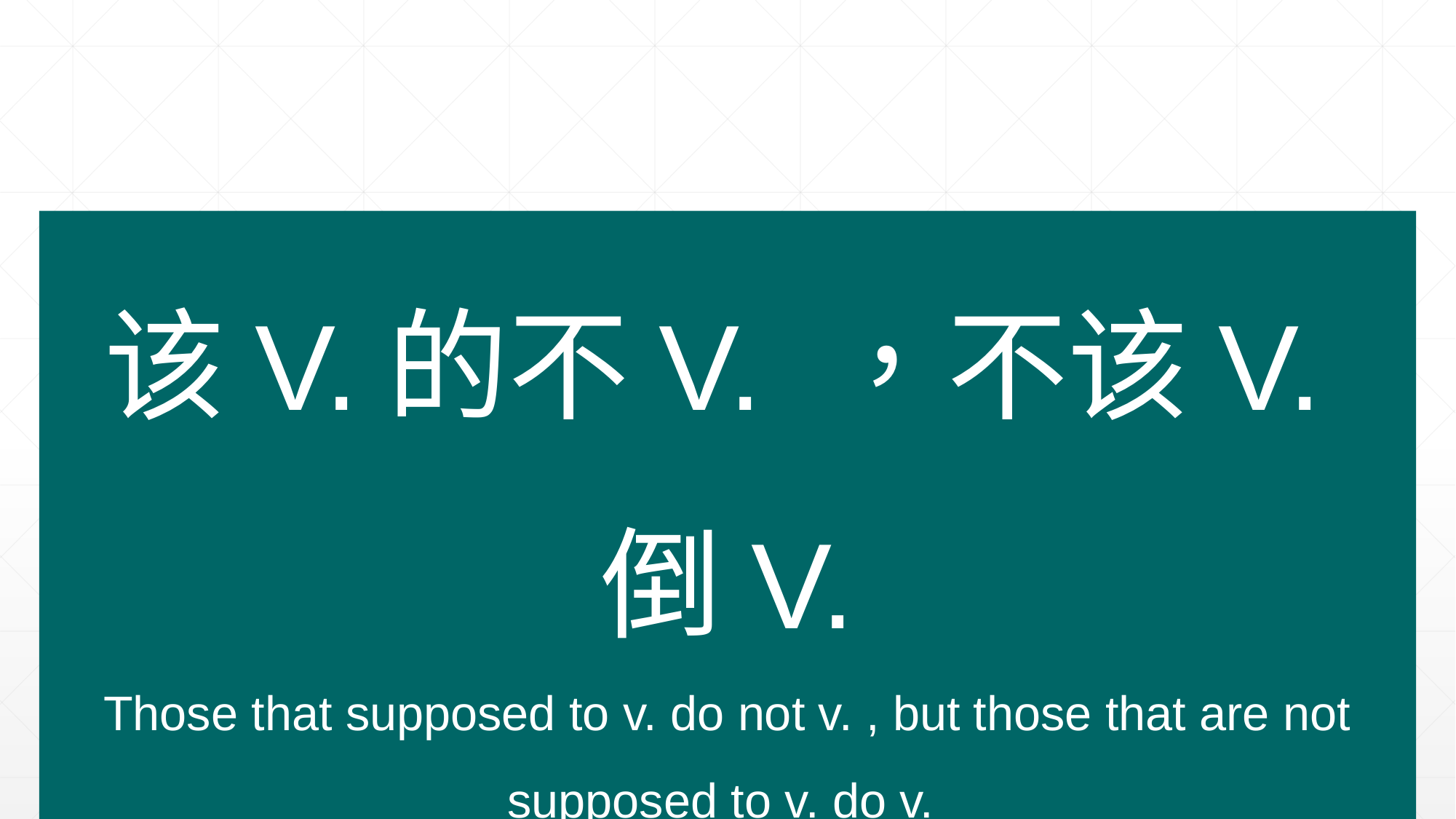

该V.的不V. ，不该V.倒V.
Those that supposed to v. do not v. , but those that are not supposed to v. do v.